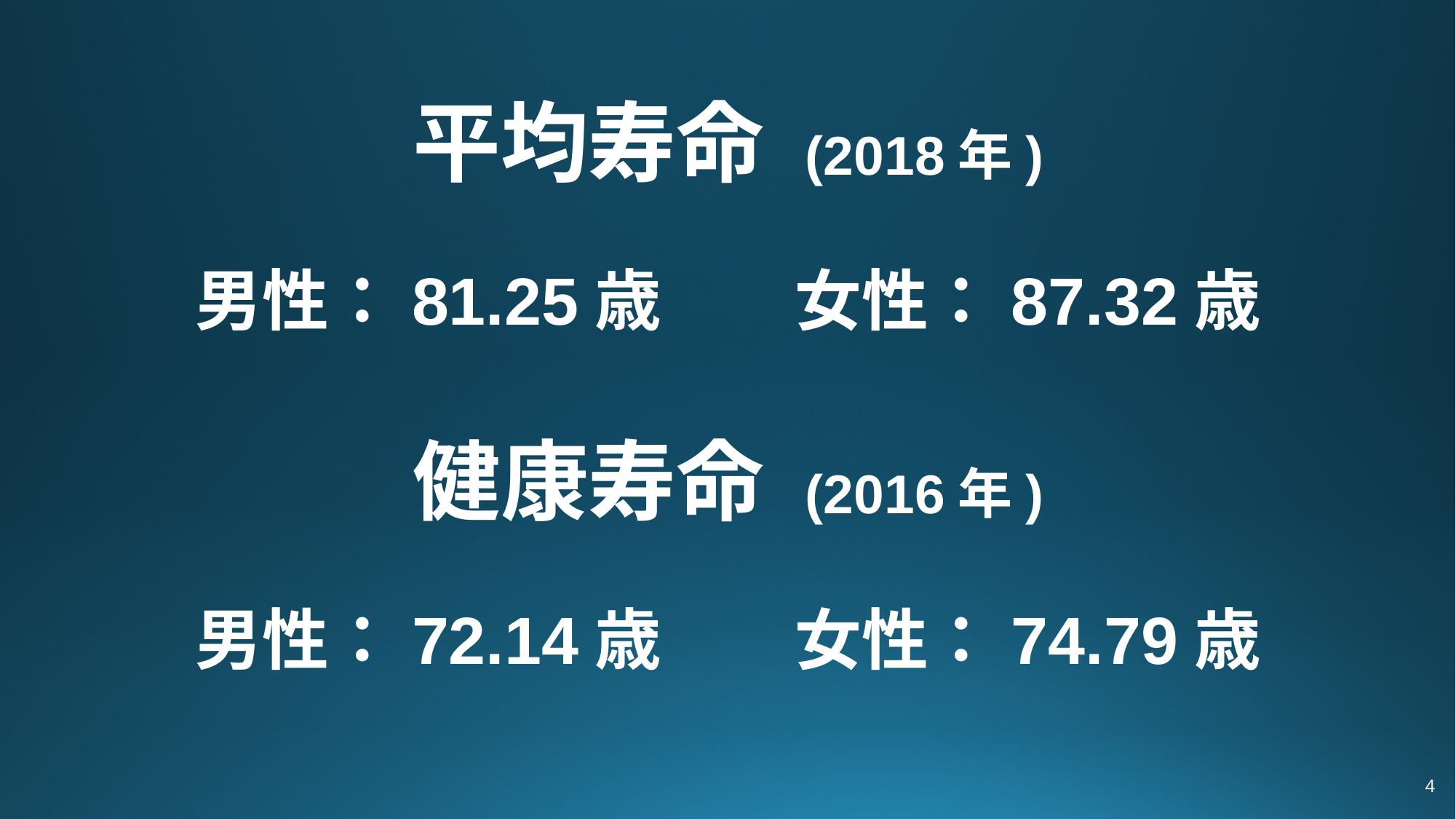

平均寿命 (2018年)
男性：81.25歳　　女性：87.32歳
健康寿命 (2016年)
男性：72.14歳　　女性：74.79歳
4